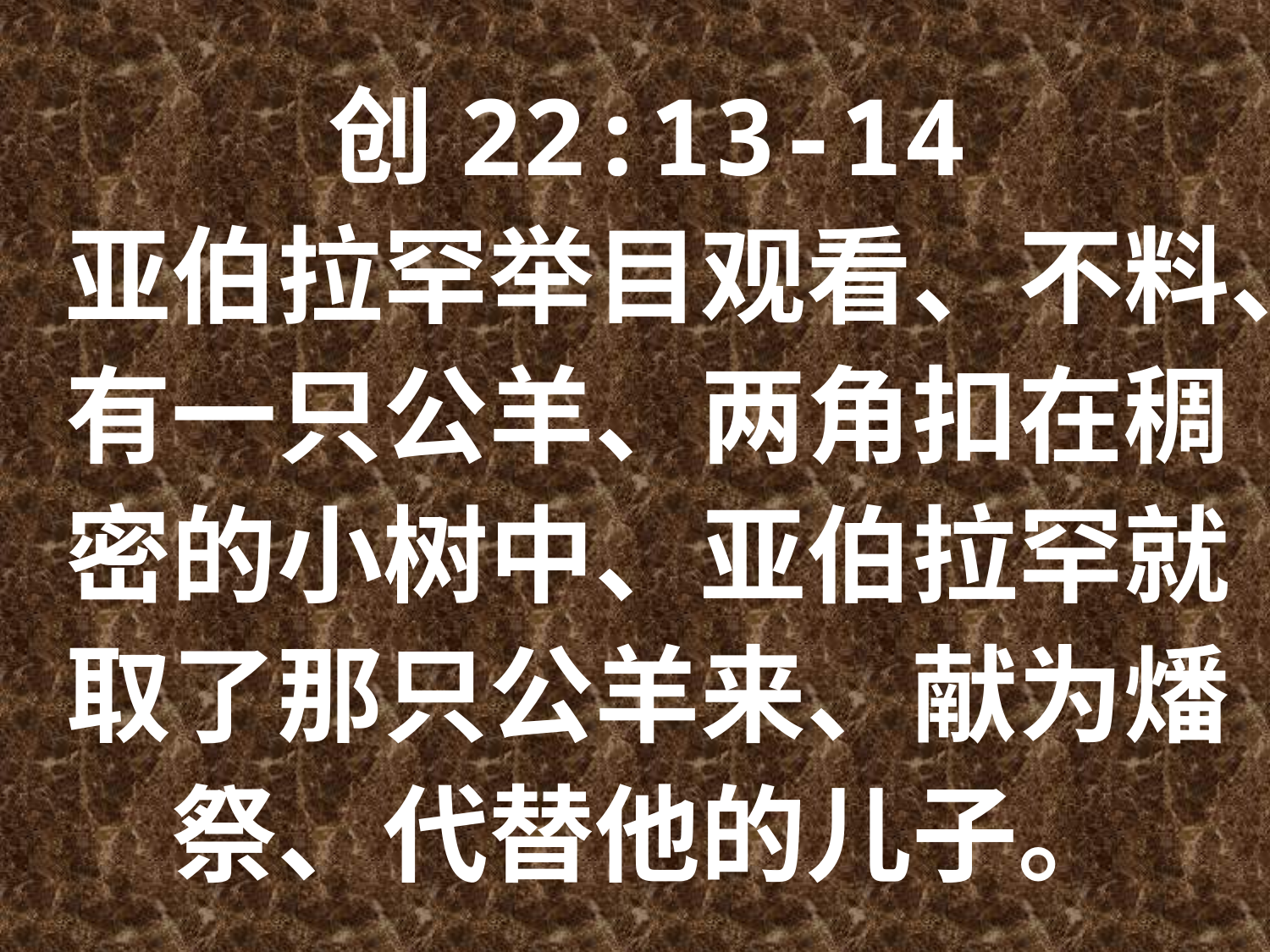

创22:13-14
亚伯拉罕举目观看、不料、有一只公羊、两角扣在稠密的小树中、亚伯拉罕就取了那只公羊来、献为燔祭、代替他的儿子。